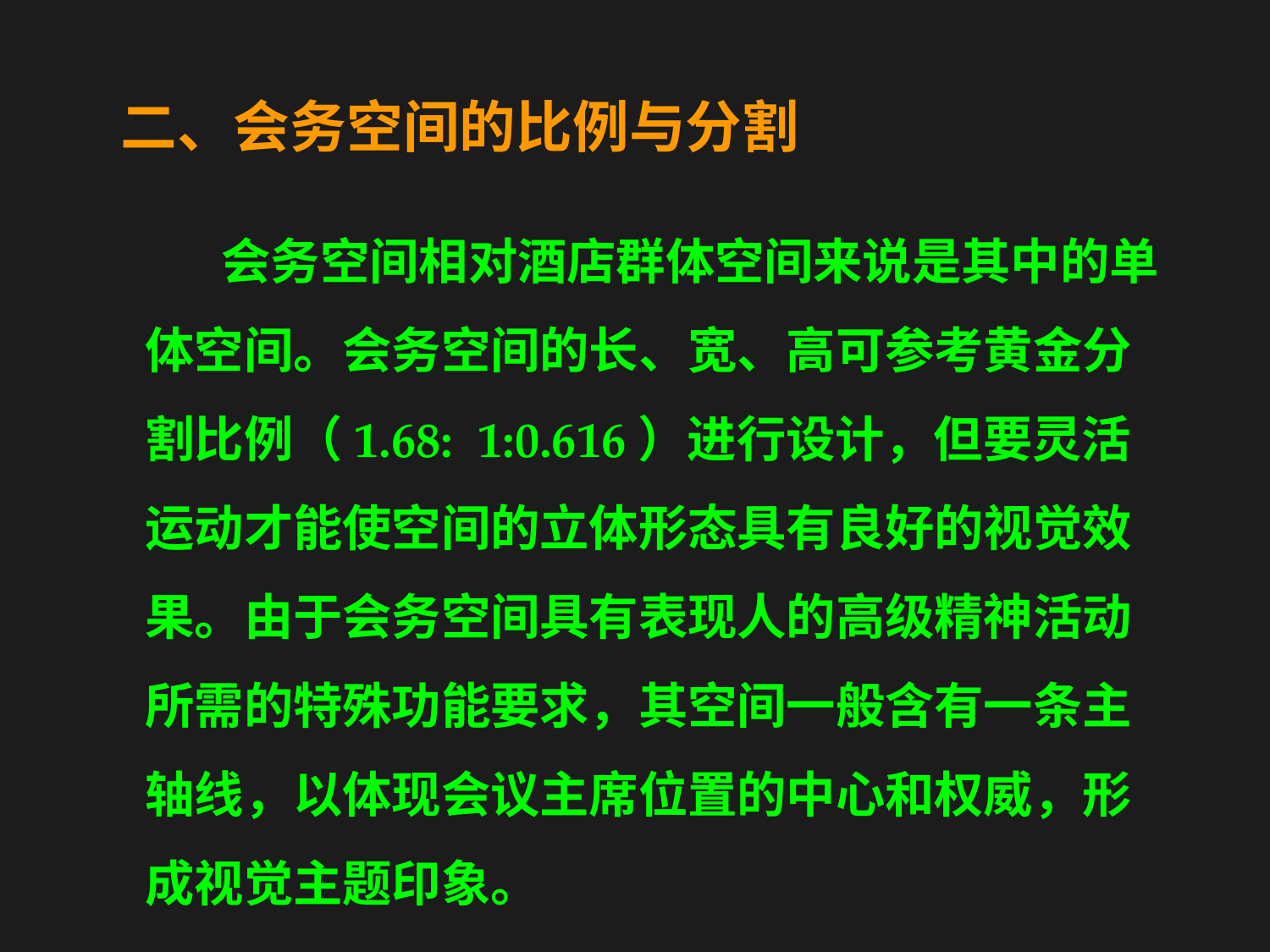

# 二、会务空间的比例与分割
          会务空间相对酒店群体空间来说是其中的单体空间。会务空间的长、宽、高可参考黄金分割比例（1.68:  1:0.616）进行设计，但要灵活运动才能使空间的立体形态具有良好的视觉效果。由于会务空间具有表现人的高级精神活动所需的特殊功能要求，其空间一般含有一条主轴线，以体现会议主席位置的中心和权威，形成视觉主题印象。